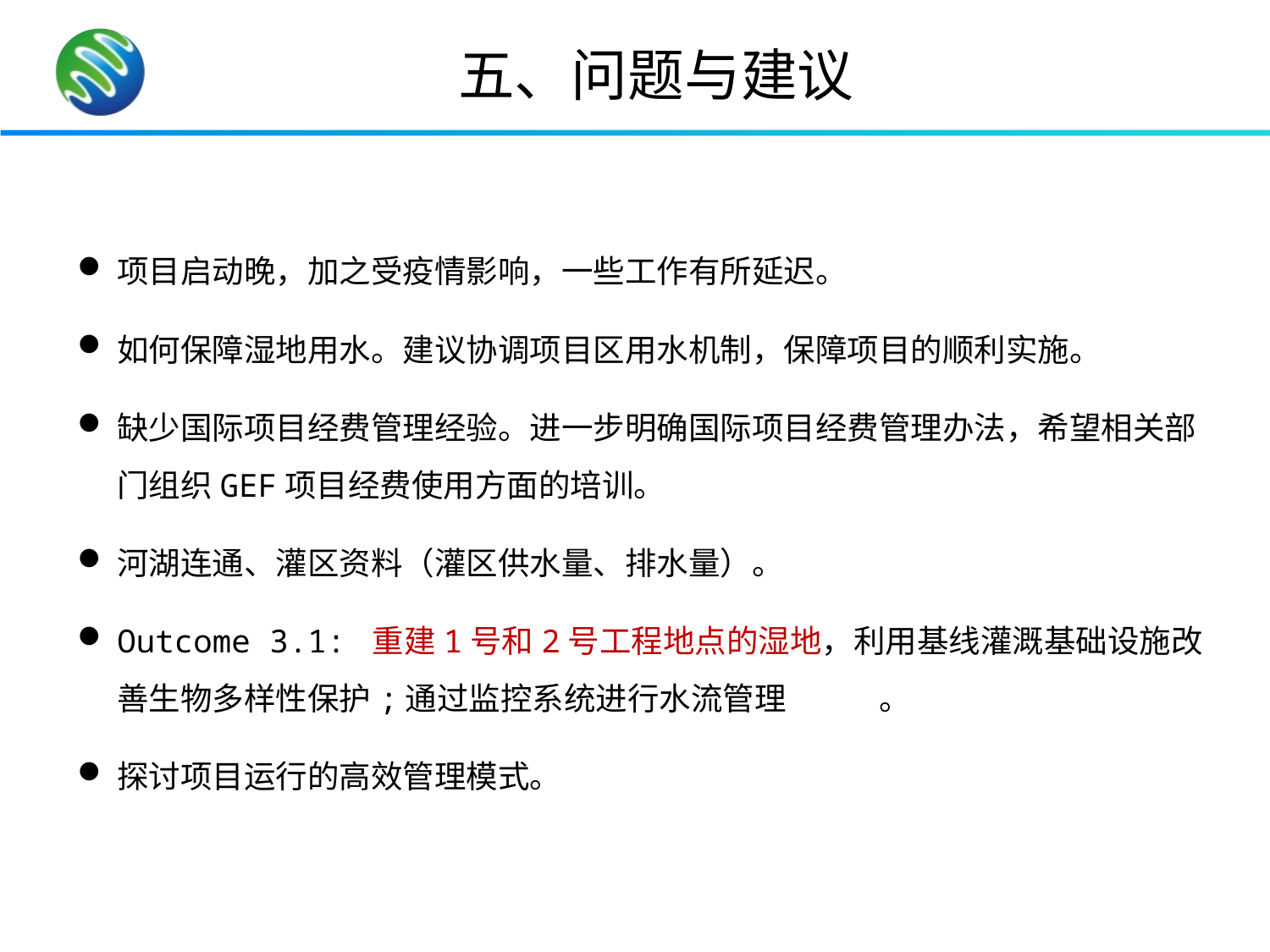

五、问题与建议
项目启动晚，加之受疫情影响，一些工作有所延迟。
如何保障湿地用水。建议协调项目区用水机制，保障项目的顺利实施。
缺少国际项目经费管理经验。进一步明确国际项目经费管理办法，希望相关部门组织GEF项目经费使用方面的培训。
河湖连通、灌区资料（灌区供水量、排水量）。
Outcome 3.1: 重建1号和2号工程地点的湿地，利用基线灌溉基础设施改善生物多样性保护;通过监控系统进行水流管理	。
探讨项目运行的高效管理模式。